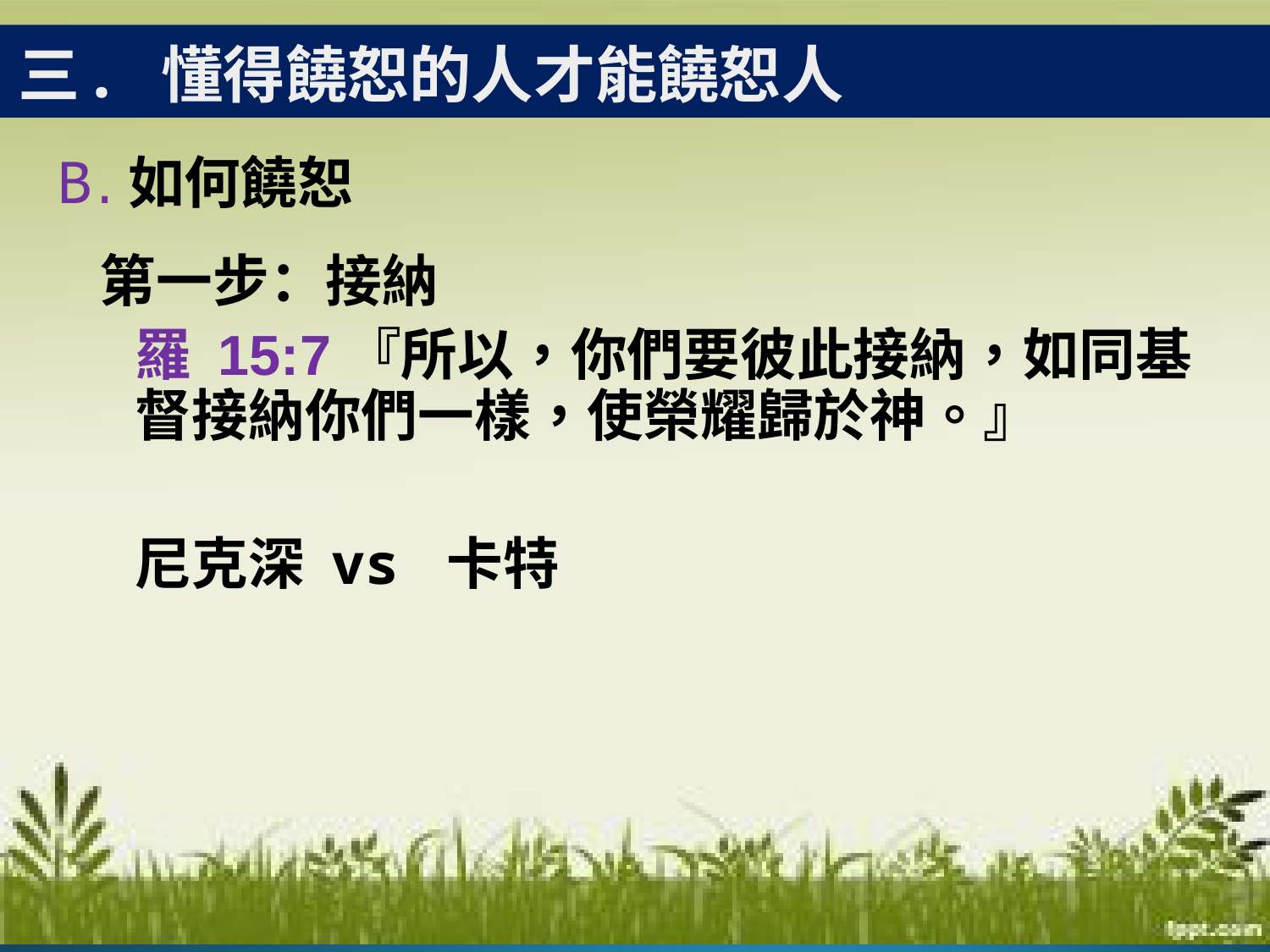

三. 懂得饒恕的人才能饒恕人
B.如何饒恕
第一步：接納
羅 15:7『所以，你們要彼此接納，如同基督接納你們一樣，使榮耀歸於神。』

尼克深 vs 卡特